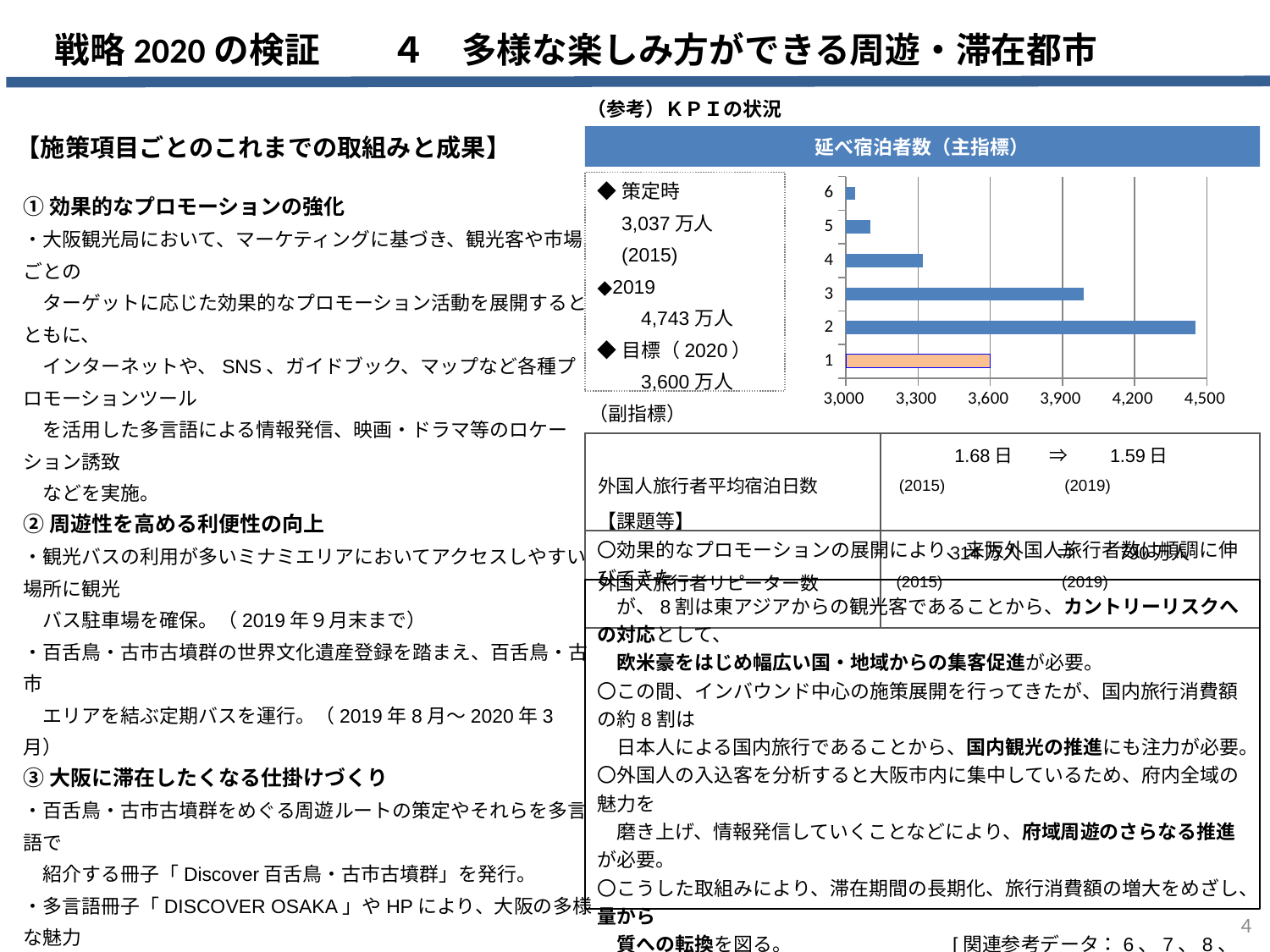

戦略2020の検証　　４　多様な楽しみ方ができる周遊・滞在都市
（参考）ＫＰＩの状況
【施策項目ごとのこれまでの取組みと成果】
延べ宿泊者数（主指標）

### Chart

| Category |  |
|---|---|
◆策定時
　3,037万人
　(2015)
◆2019
　　4,743万人
◆目標（2020）
　　3,600万人
①効果的なプロモーションの強化
・大阪観光局において、マーケティングに基づき、観光客や市場ごとの
　ターゲットに応じた効果的なプロモーション活動を展開するとともに、
　インターネットや、SNS、ガイドブック、マップなど各種プロモーションツール
　を活用した多言語による情報発信、映画・ドラマ等のロケーション誘致
　などを実施。
②周遊性を高める利便性の向上
・観光バスの利用が多いミナミエリアにおいてアクセスしやすい場所に観光
　バス駐車場を確保。（2019年９月末まで）
・百舌鳥・古市古墳群の世界文化遺産登録を踏まえ、百舌鳥・古市
　エリアを結ぶ定期バスを運行。（2019年8月～2020年3月）
③大阪に滞在したくなる仕掛けづくり
・百舌鳥・古市古墳群をめぐる周遊ルートの策定やそれらを多言語で
　紹介する冊子「Discover百舌鳥・古市古墳群」を発行。
・多言語冊子「DISCOVER OSAKA」やHPにより、大阪の多様な魅力
　を発信するとともに府内を周遊できる仕掛けづくりを行い、周遊性の
　向上を図った。
・大阪の魅力あるスポットやそれらを巡るルートにストーリー性を持たせて
　再編集し、地域の観光資源の磨き上げや受入環境整備等を行う
　市町村等の取組みを支援。
（副指標）
| 外国人旅行者平均宿泊日数 | 1.68日　　⇒　　1.59日　 (2015)　　　　　　　(2019) |
| --- | --- |
| 外国人旅行者リピーター数 | 314万人　　⇒　　790万人 (2015)　　　　　　　(2019) |
【課題等】
〇効果的なプロモーションの展開により、来阪外国人旅行者数は順調に伸びてきた
　が、8割は東アジアからの観光客であることから、カントリーリスクへの対応として、
　欧米豪をはじめ幅広い国・地域からの集客促進が必要。
〇この間、インバウンド中心の施策展開を行ってきたが、国内旅行消費額の約8割は
　日本人による国内旅行であることから、国内観光の推進にも注力が必要。
〇外国人の入込客を分析すると大阪市内に集中しているため、府内全域の魅力を
　磨き上げ、情報発信していくことなどにより、府域周遊のさらなる推進が必要。
〇こうした取組みにより、滞在期間の長期化、旅行消費額の増大をめざし、量から
　質への転換を図る。　　　　　　　　[関連参考データ：6、7、8、9、10、11]
4